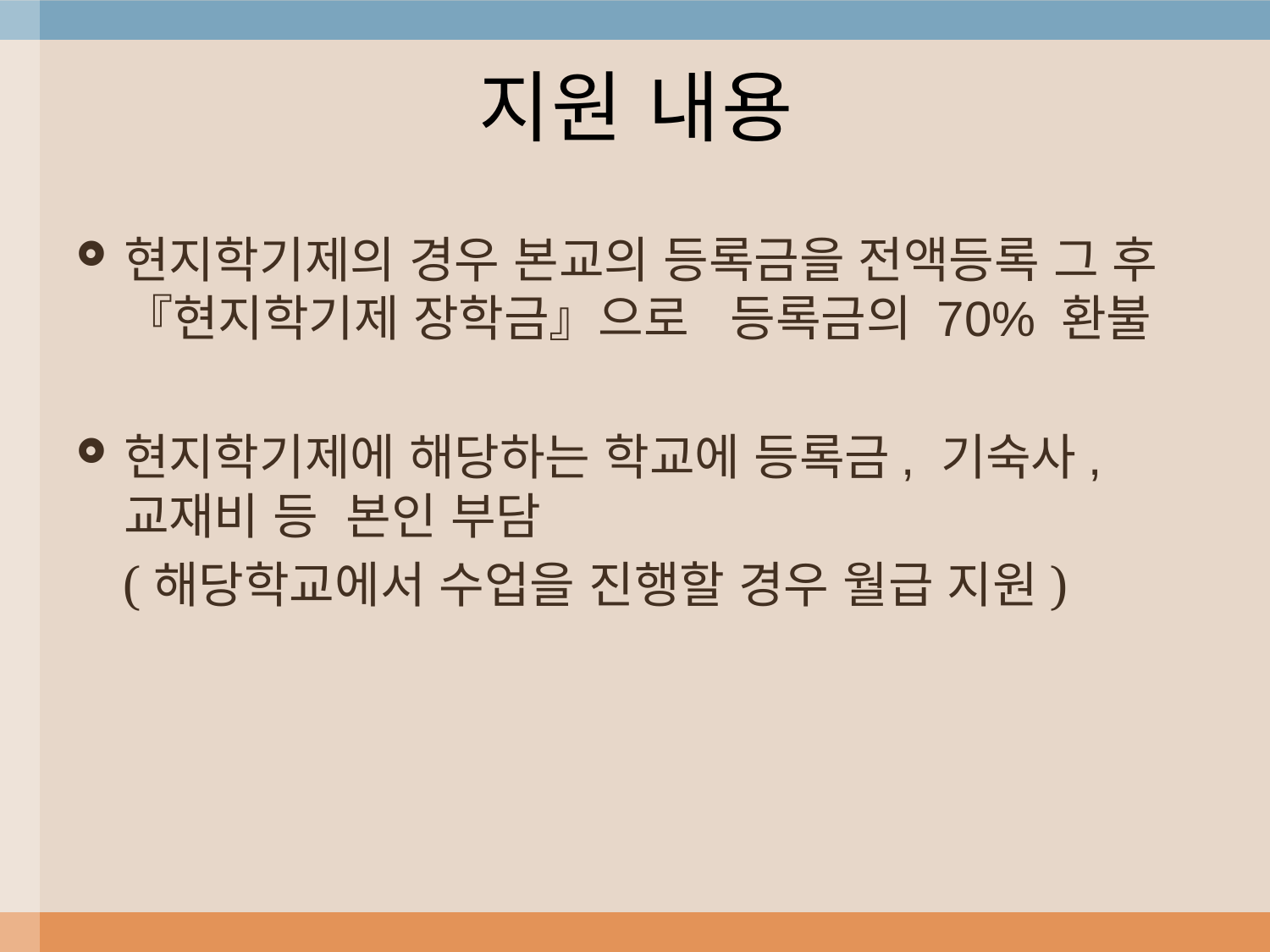

# 지원 내용
현지학기제의 경우 본교의 등록금을 전액등록 그 후 『현지학기제 장학금』으로   등록금의 70% 환불

현지학기제에 해당하는 학교에 등록금, 기숙사, 교재비 등  본인 부담
    (해당학교에서 수업을 진행할 경우 월급 지원)